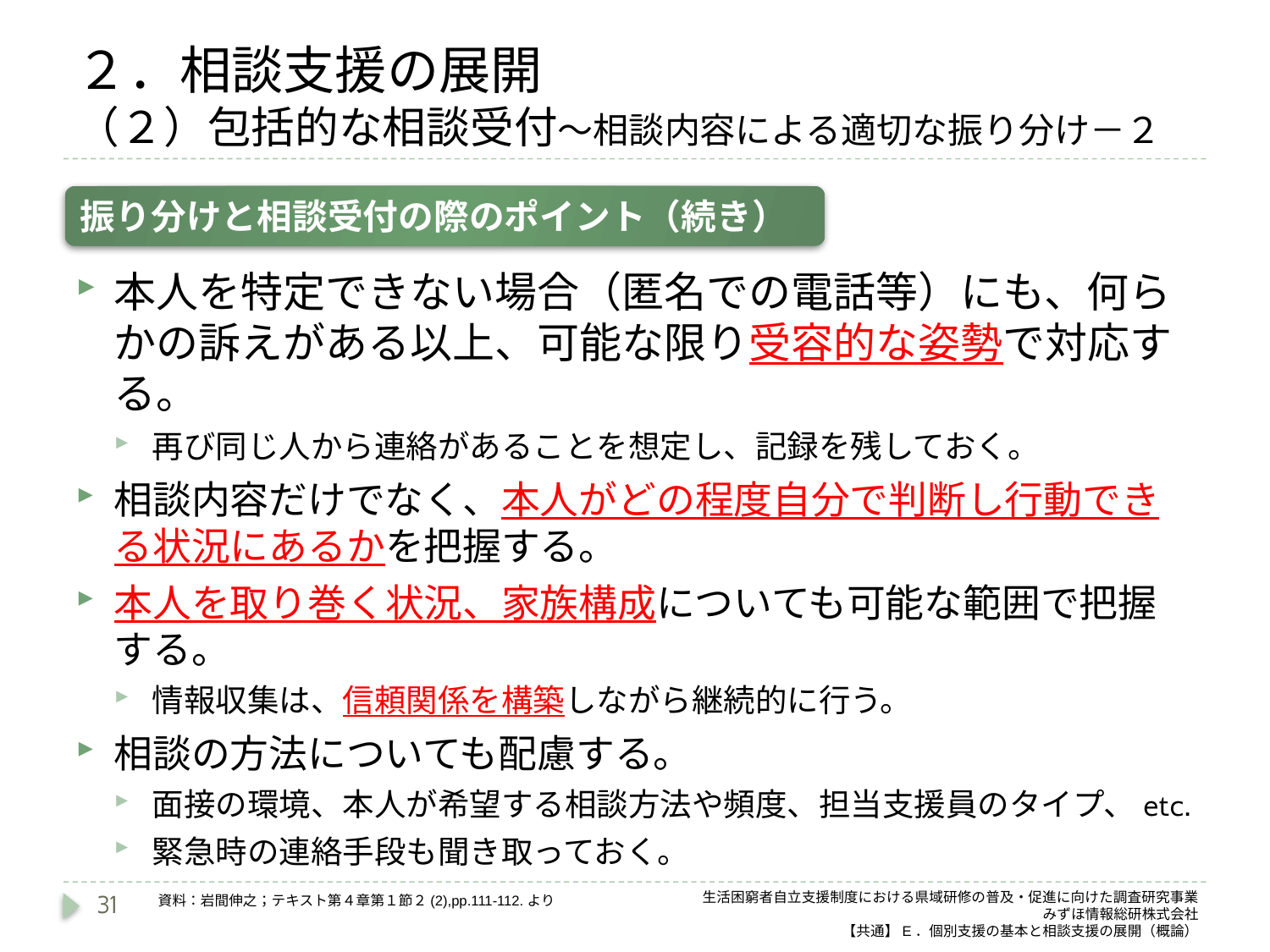

# ２．相談支援の展開 （２）包括的な相談受付～相談内容による適切な振り分け－２
振り分けと相談受付の際のポイント（続き）
本人を特定できない場合（匿名での電話等）にも、何らかの訴えがある以上、可能な限り受容的な姿勢で対応する。
再び同じ人から連絡があることを想定し、記録を残しておく。
相談内容だけでなく、本人がどの程度自分で判断し行動できる状況にあるかを把握する。
本人を取り巻く状況、家族構成についても可能な範囲で把握する。
情報収集は、信頼関係を構築しながら継続的に行う。
相談の方法についても配慮する。
面接の環境、本人が希望する相談方法や頻度、担当支援員のタイプ、etc.
緊急時の連絡手段も聞き取っておく。
31
生活困窮者自立支援制度における県域研修の普及・促進に向けた調査研究事業
みずほ情報総研株式会社
【共通】E．個別支援の基本と相談支援の展開（概論）

資料：岩間伸之；テキスト第４章第１節２(2),pp.111-112.より